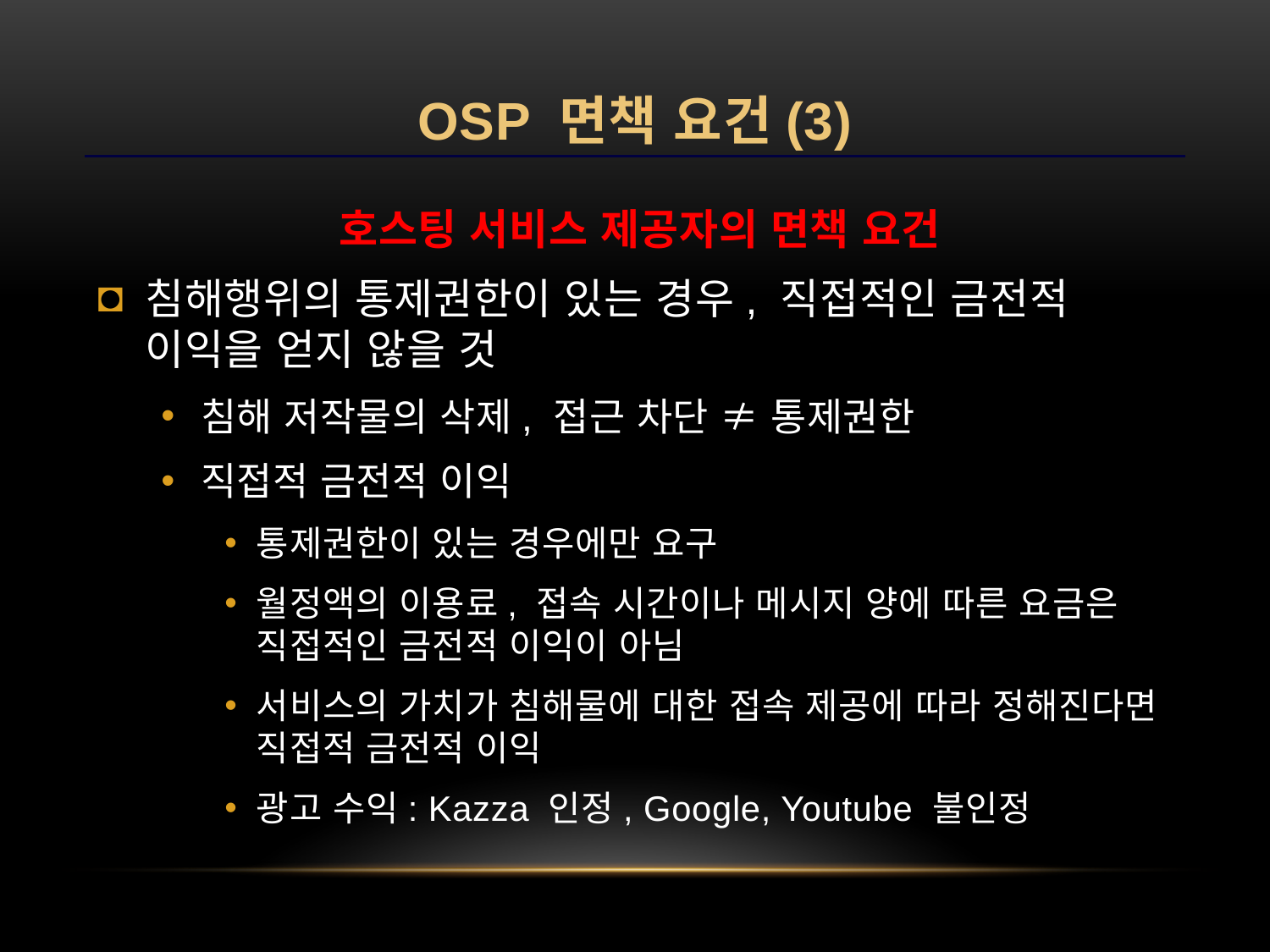

# OSP 면책 요건(3)
호스팅 서비스 제공자의 면책 요건
침해행위의 통제권한이 있는 경우, 직접적인 금전적 이익을 얻지 않을 것
침해 저작물의 삭제, 접근 차단 ≠ 통제권한
직접적 금전적 이익
통제권한이 있는 경우에만 요구
월정액의 이용료, 접속 시간이나 메시지 양에 따른 요금은 직접적인 금전적 이익이 아님
서비스의 가치가 침해물에 대한 접속 제공에 따라 정해진다면 직접적 금전적 이익
광고 수익: Kazza 인정, Google, Youtube 불인정